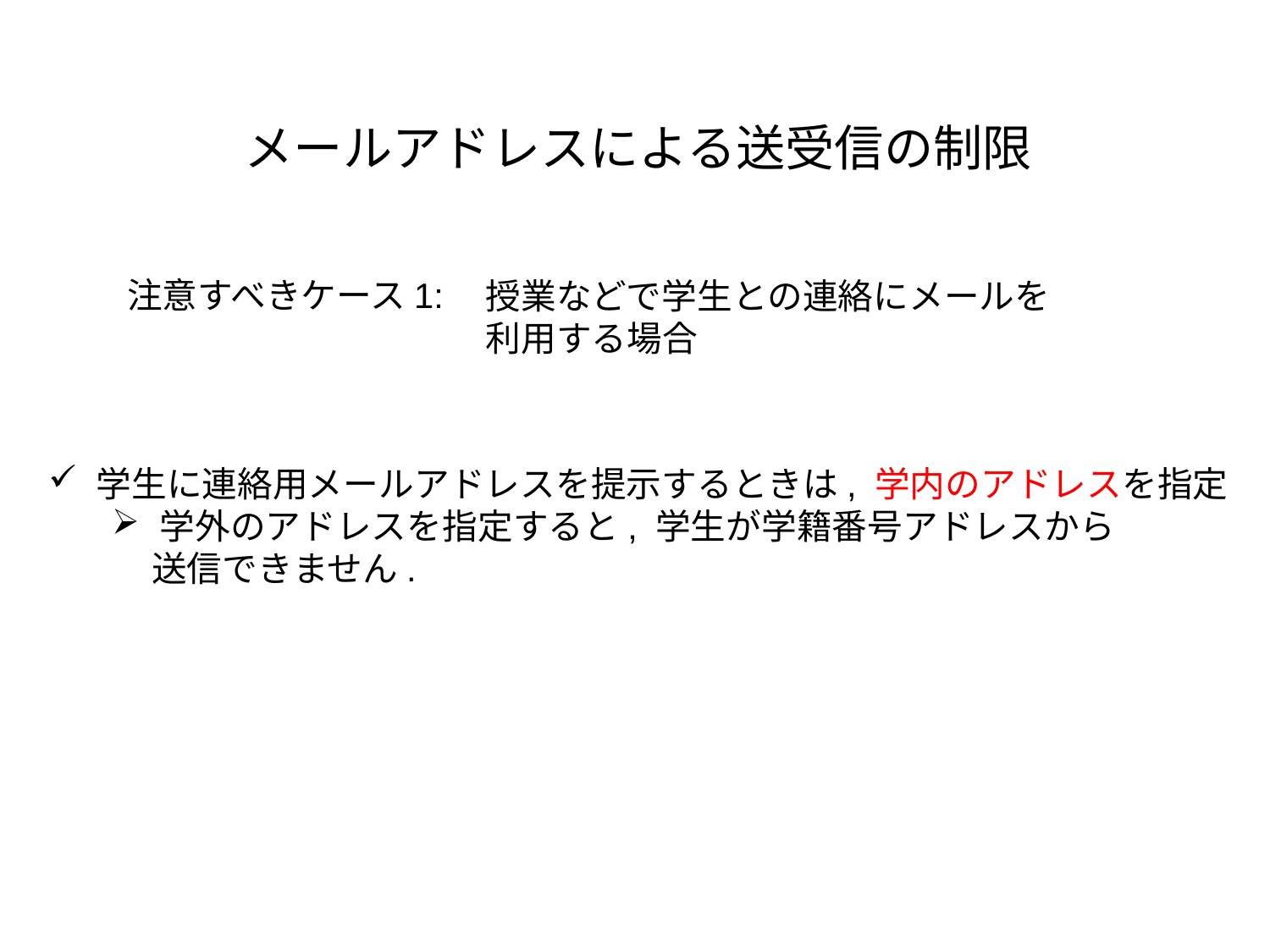

メールアドレスによる送受信の制限
注意すべきケース1:
授業などで学生との連絡にメールを
利用する場合
学生に連絡用メールアドレスを提示するときは, 学内のアドレスを指定
学外のアドレスを指定すると, 学生が学籍番号アドレスから
    送信できません.